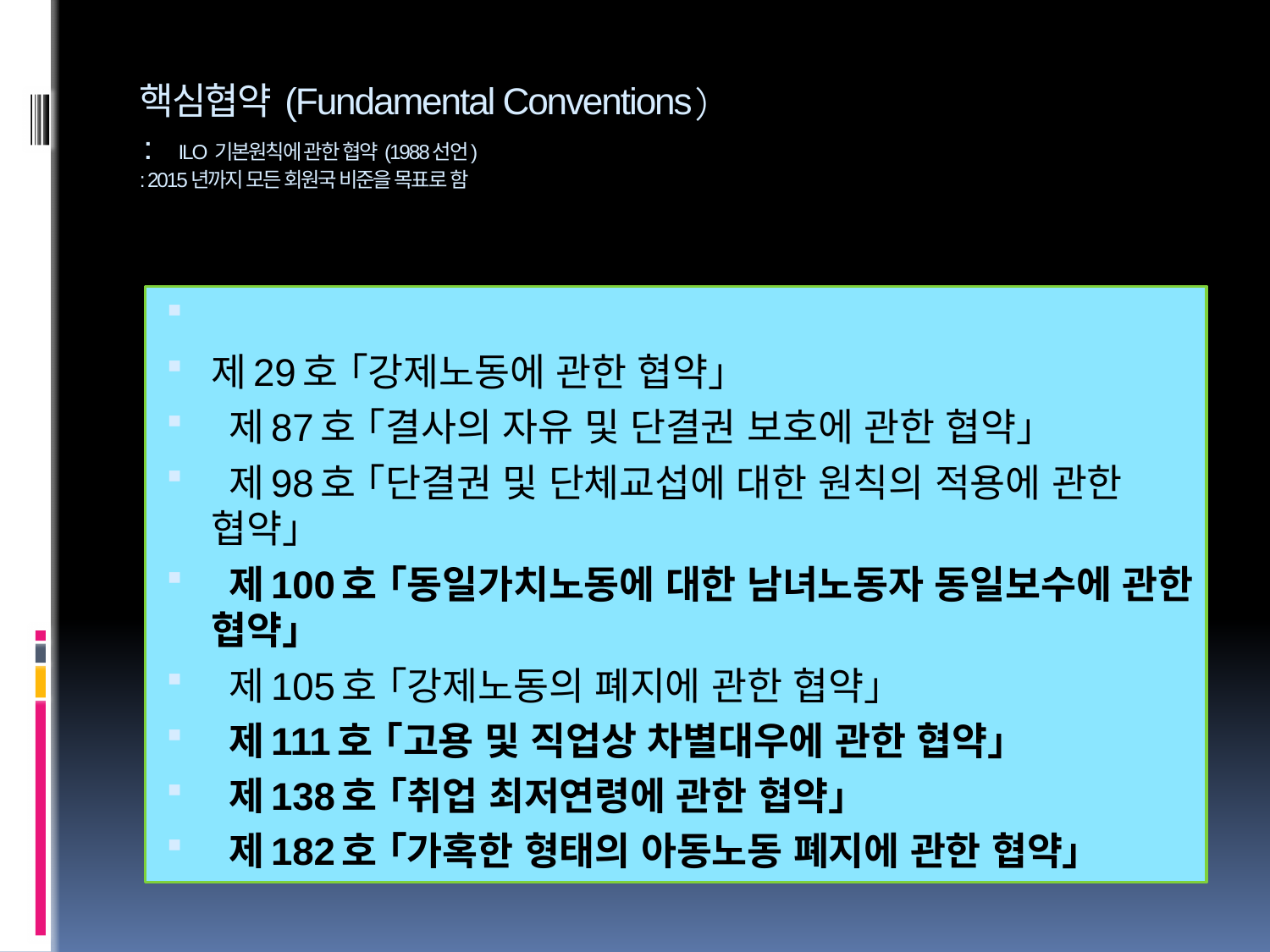

# 핵심협약 (Fundamental Conventions) : ILO 기본원칙에 관한 협약 (1988선언) : 2015년까지 모든 회원국 비준을 목표로 함

제29호 ｢강제노동에 관한 협약｣
 제87호 ｢결사의 자유 및 단결권 보호에 관한 협약｣
 제98호 ｢단결권 및 단체교섭에 대한 원칙의 적용에 관한 협약｣
 제100호 ｢동일가치노동에 대한 남녀노동자 동일보수에 관한 협약｣
 제105호 ｢강제노동의 폐지에 관한 협약｣
 제111호 ｢고용 및 직업상 차별대우에 관한 협약｣
 제138호 ｢취업 최저연령에 관한 협약｣
 제182호 ｢가혹한 형태의 아동노동 폐지에 관한 협약｣